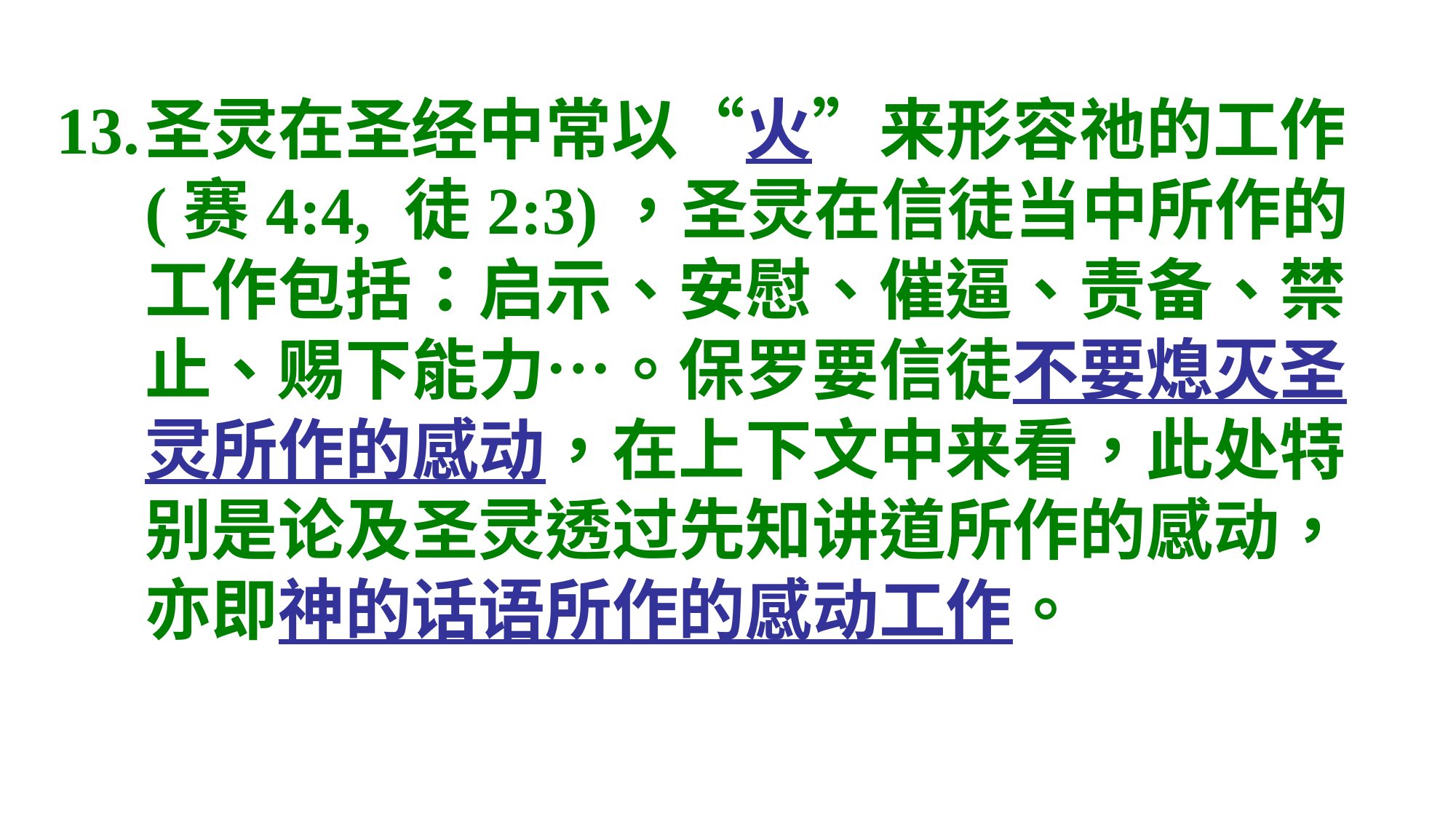

13.	圣灵在圣经中常以“火”来形容祂的工作 (赛4:4, 徒2:3)，圣灵在信徒当中所作的工作包括：启示、安慰、催逼、责备、禁止、赐下能力…。保罗要信徒不要熄灭圣灵所作的感动，在上下文中来看，此处特别是论及圣灵透过先知讲道所作的感动，亦即神的话语所作的感动工作。